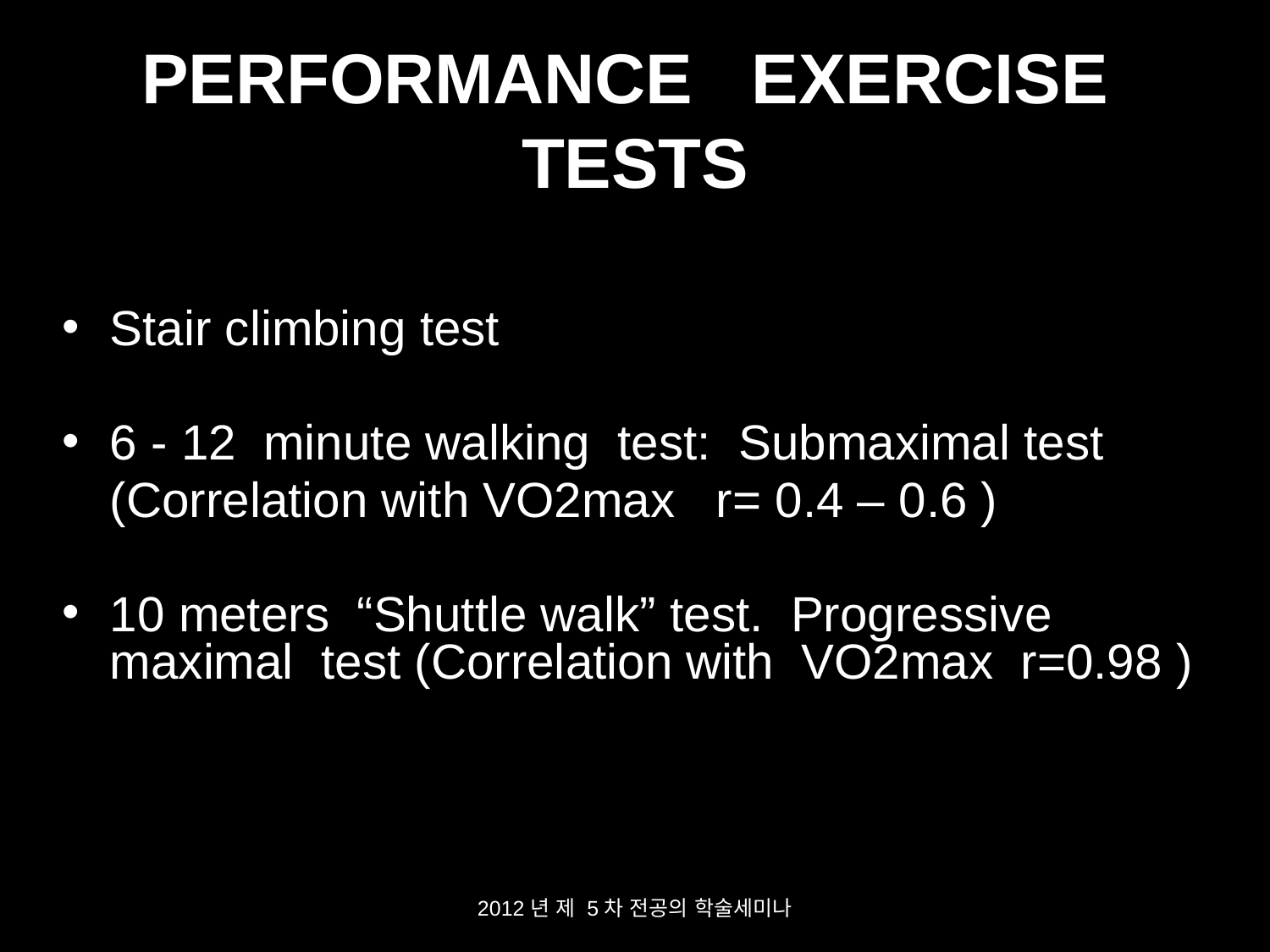

# PERFORMANCE   EXERCISE  TESTS

Stair climbing test

6 - 12  minute walking  test:  Submaximal test
	(Correlation with VO2max   r= 0.4 – 0.6 )

10 meters  “Shuttle walk” test.  Progressive  maximal  test (Correlation with  VO2max  r=0.98 )
2012년 제 5차 전공의 학술세미나